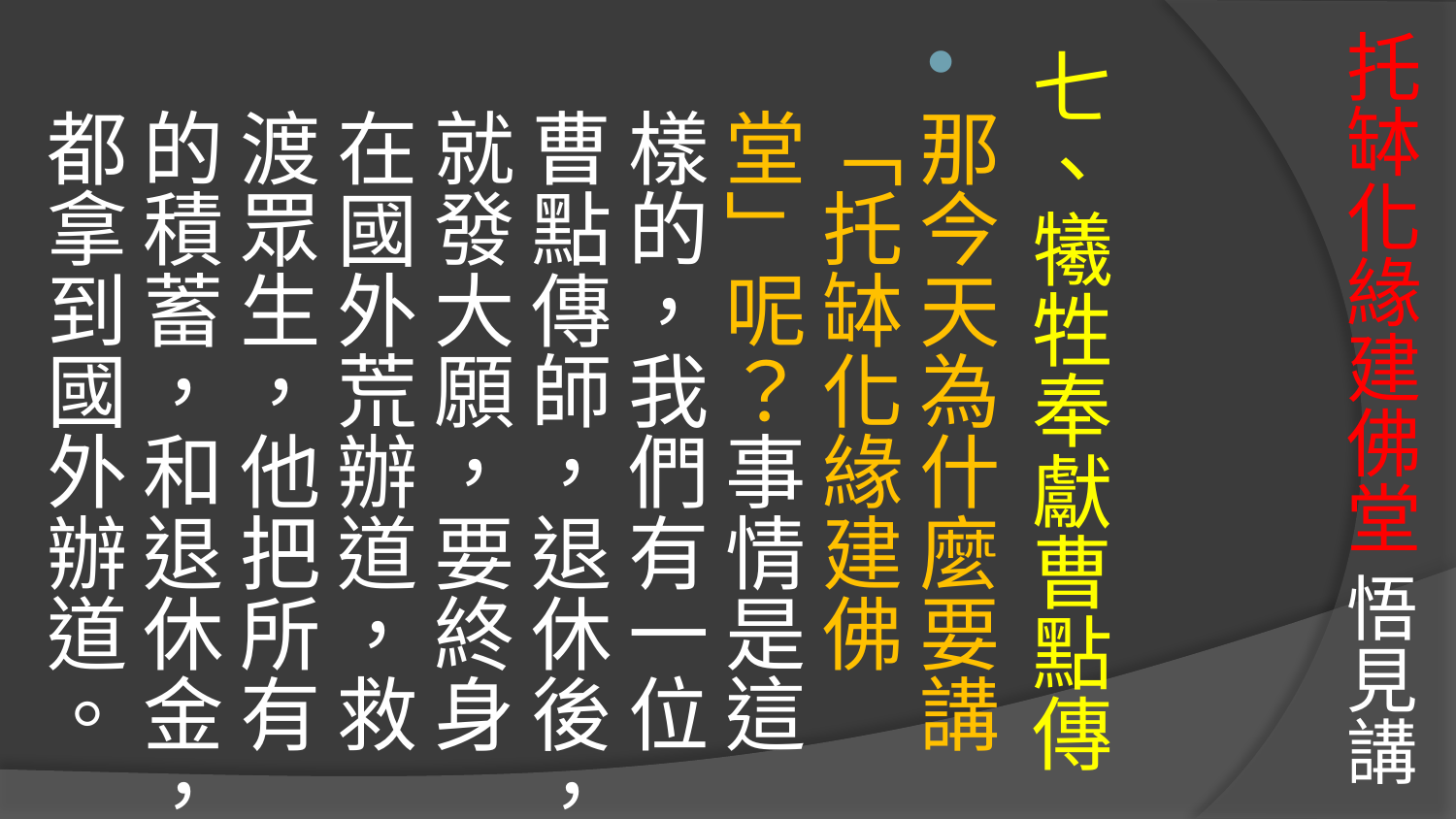

# 托缽化緣建佛堂 悟見講
七、犧牲奉獻曹點傳
那今天為什麼要講「托缽化緣建佛堂」呢？事情是這樣的，我們有一位曹點傳師，退休後，就發大願，要終身在國外荒辦道，救渡眾生，他把所有的積蓄，和退休金，都拿到國外辦道。